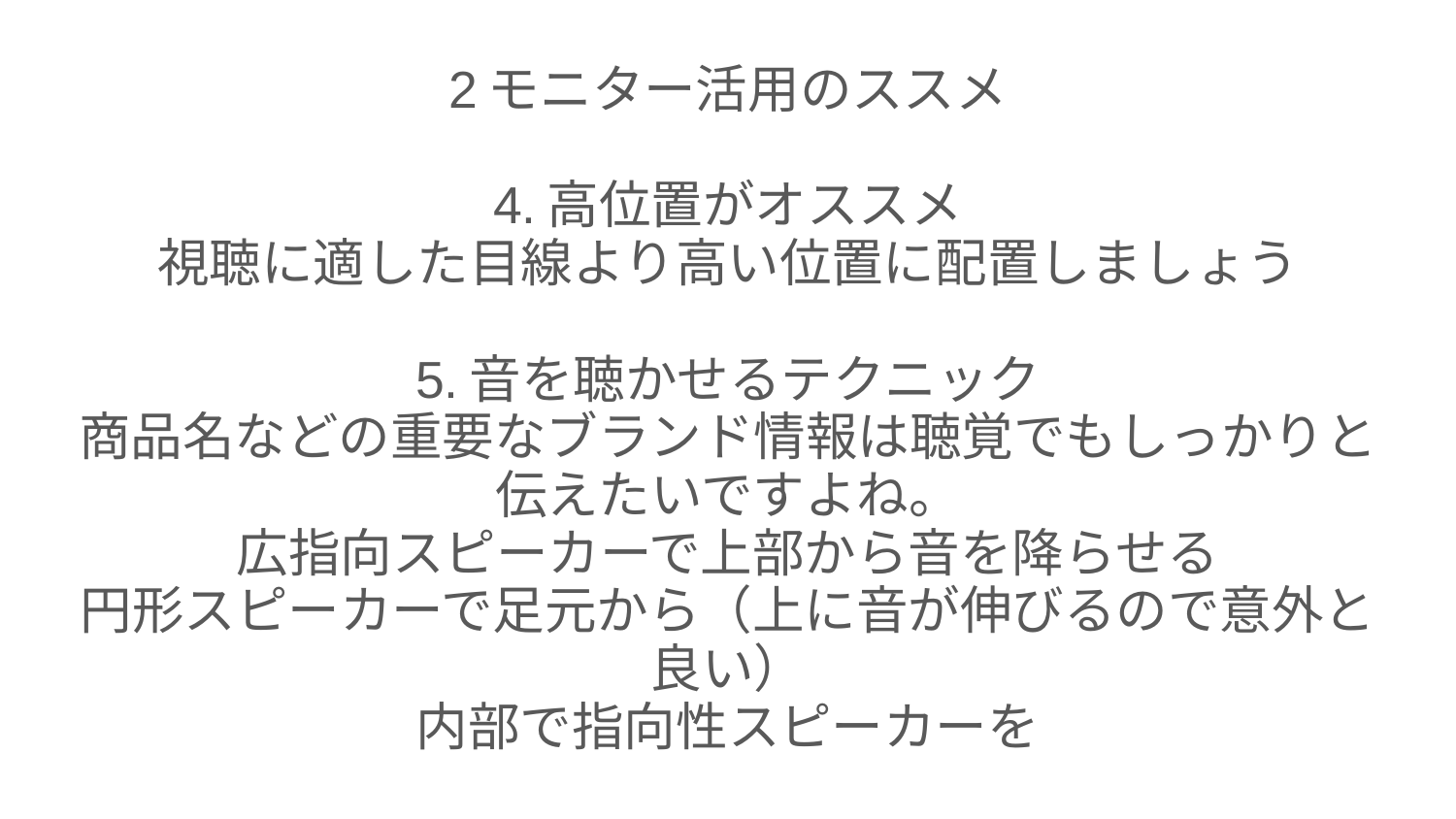

2モニター活用のススメ

4.高位置がオススメ
視聴に適した目線より高い位置に配置しましょう

5.音を聴かせるテクニック
商品名などの重要なブランド情報は聴覚でもしっかりと伝えたいですよね。
広指向スピーカーで上部から音を降らせる
円形スピーカーで足元から（上に音が伸びるので意外と良い）
内部で指向性スピーカーを